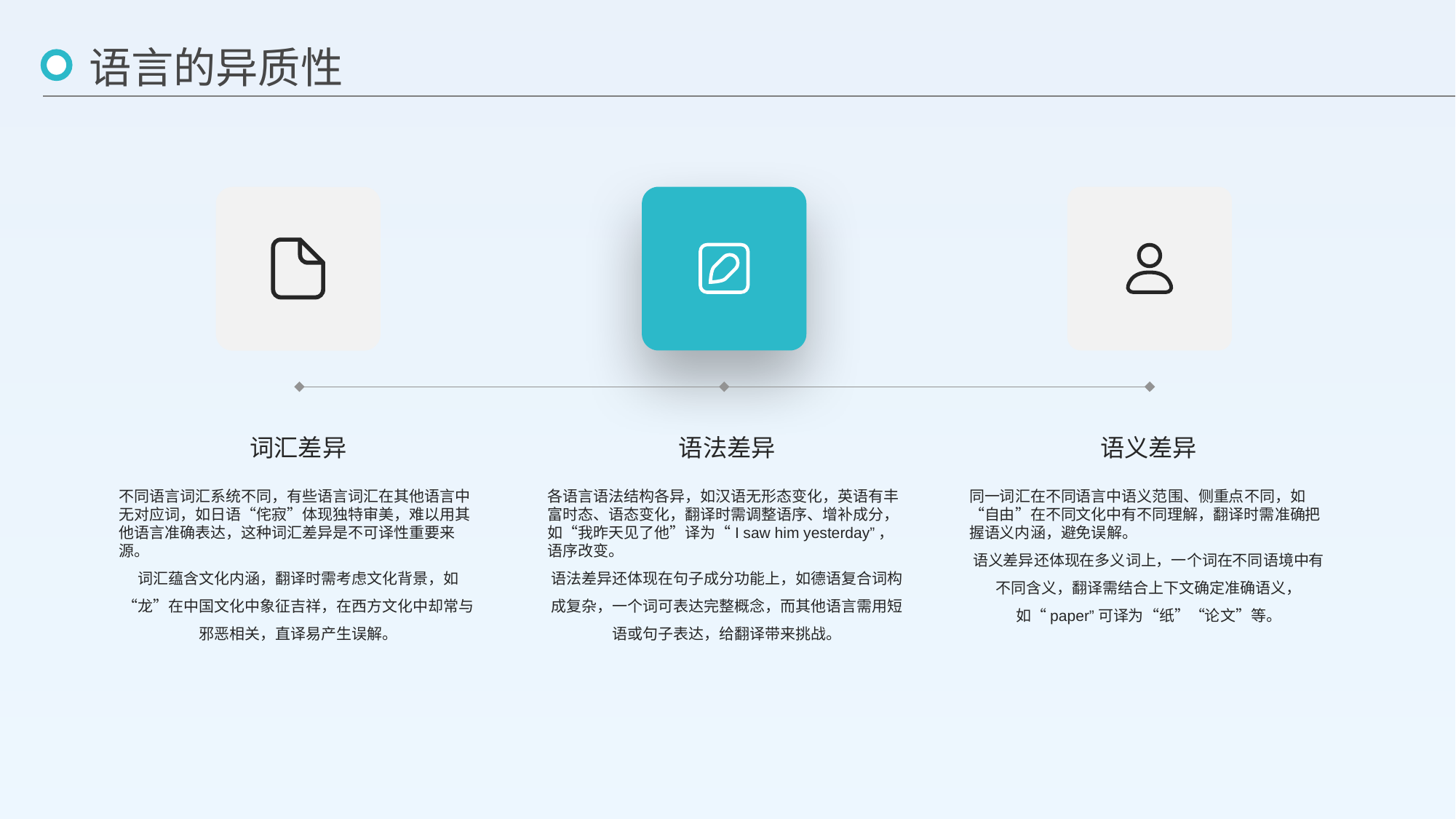

语言的异质性

词汇差异
语法差异
语义差异
不同语言词汇系统不同，有些语言词汇在其他语言中无对应词，如日语“侘寂”体现独特审美，难以用其他语言准确表达，这种词汇差异是不可译性重要来源。
词汇蕴含文化内涵，翻译时需考虑文化背景，如“龙”在中国文化中象征吉祥，在西方文化中却常与邪恶相关，直译易产生误解。
各语言语法结构各异，如汉语无形态变化，英语有丰富时态、语态变化，翻译时需调整语序、增补成分，如“我昨天见了他”译为“I saw him yesterday”，语序改变。
语法差异还体现在句子成分功能上，如德语复合词构成复杂，一个词可表达完整概念，而其他语言需用短语或句子表达，给翻译带来挑战。
同一词汇在不同语言中语义范围、侧重点不同，如“自由”在不同文化中有不同理解，翻译时需准确把握语义内涵，避免误解。
语义差异还体现在多义词上，一个词在不同语境中有不同含义，翻译需结合上下文确定准确语义，如“paper”可译为“纸”“论文”等。